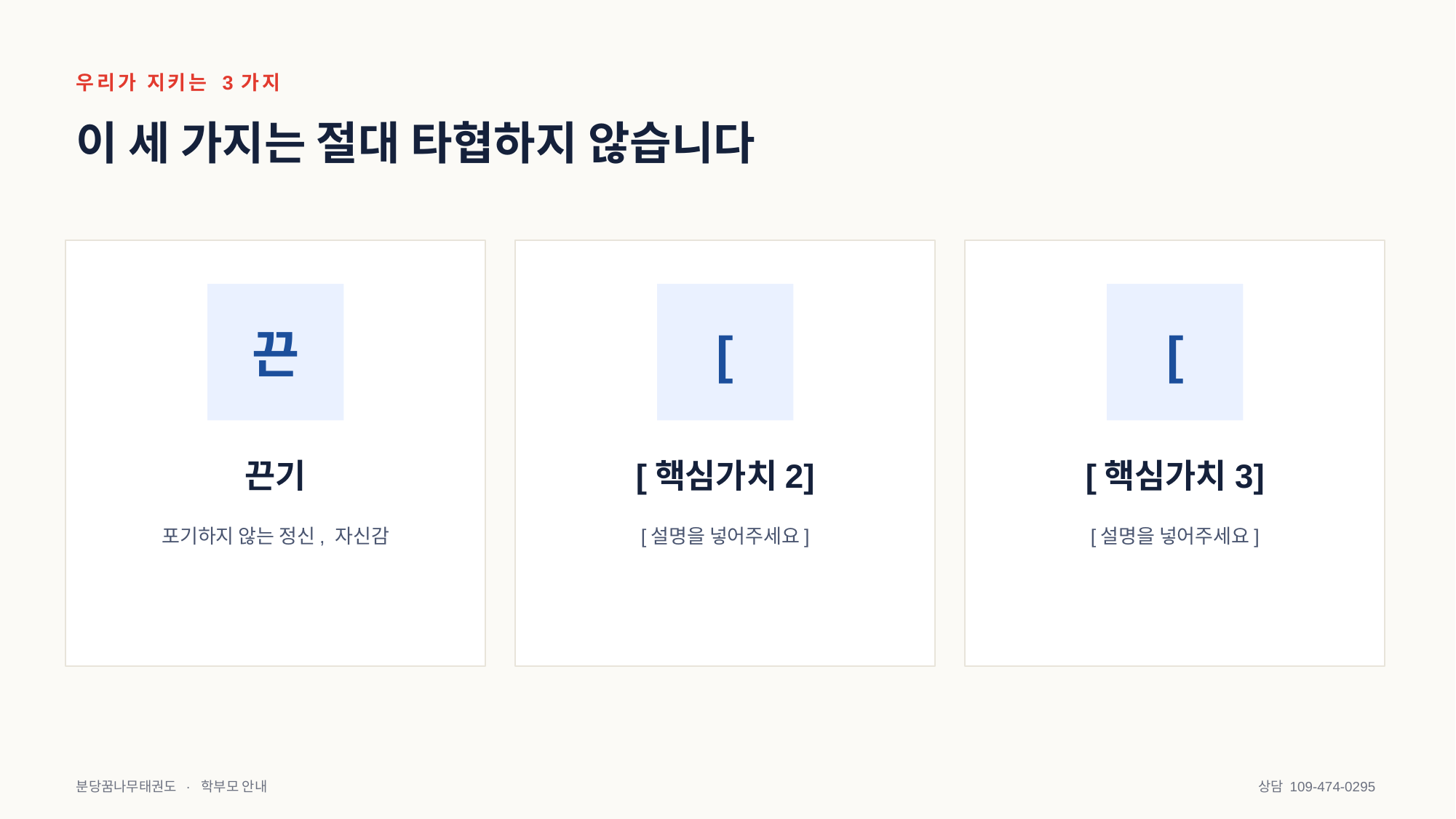

우리가 지키는 3가지
이 세 가지는 절대 타협하지 않습니다

끈
[
[
끈기
[핵심가치2]
[핵심가치3]
포기하지 않는 정신, 자신감
[설명을 넣어주세요]
[설명을 넣어주세요]
분당꿈나무태권도  ·  학부모 안내
상담 109-474-0295